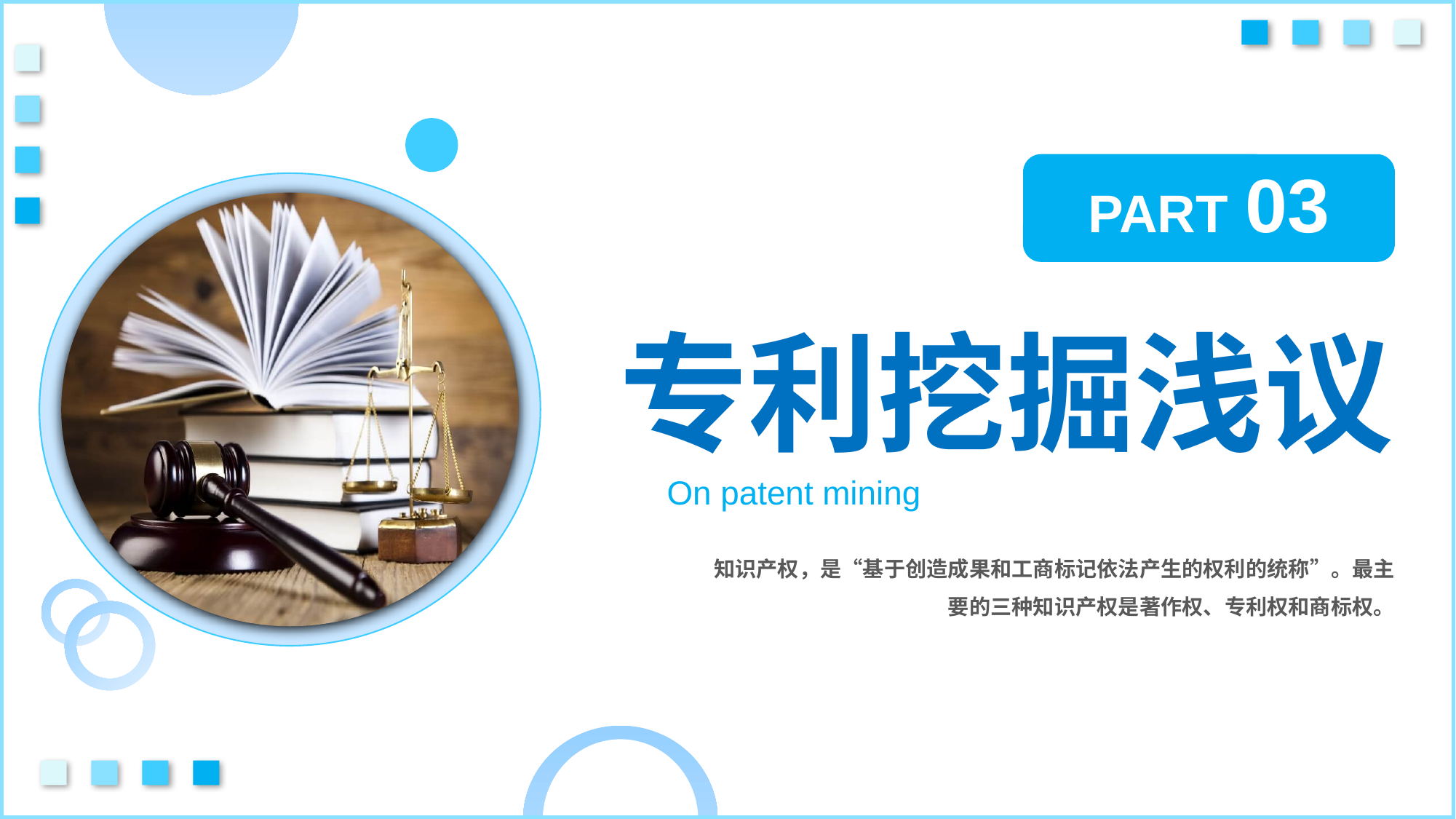

PART 03

专利挖掘浅议
On patent mining
知识产权，是“基于创造成果和工商标记依法产生的权利的统称”。最主要的三种知识产权是著作权、专利权和商标权。